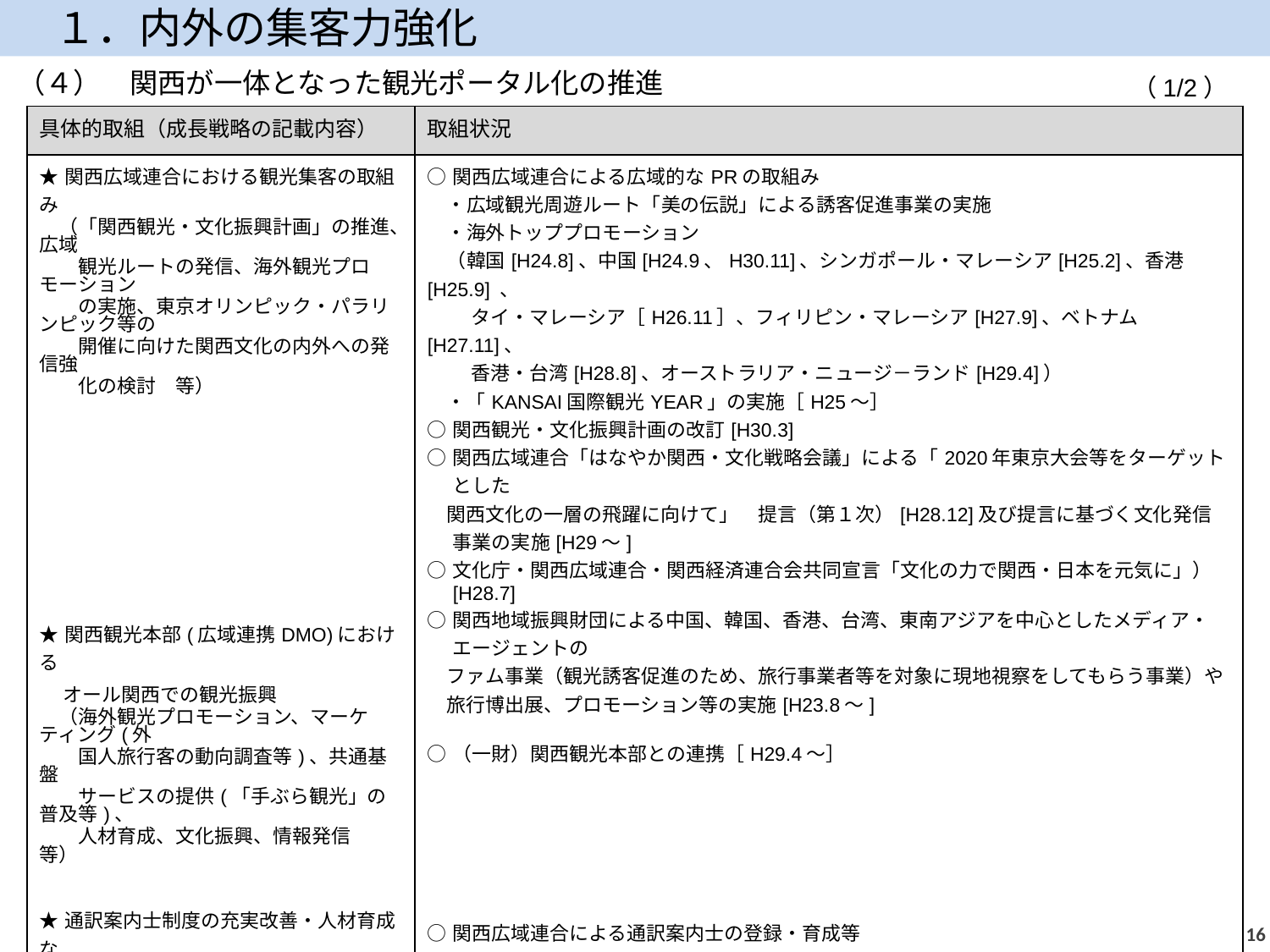

１．内外の集客力強化
（４）　関西が一体となった観光ポータル化の推進
（1/2）
| 具体的取組（成長戦略の記載内容） | 取組状況 |
| --- | --- |
| ★関西広域連合における観光集客の取組み 　（「関西観光・文化振興計画」の推進、広域 　　観光ルートの発信、海外観光プロモーション 　　の実施、東京オリンピック・パラリンピック等の 　　開催に向けた関西文化の内外への発信強 　　化の検討　等） ★関西観光本部(広域連携DMO)における 　 オール関西での観光振興 　（海外観光プロモーション、マーケティング(外 　　国人旅行客の動向調査等)、共通基盤 　　サービスの提供(「手ぶら観光」の普及等)、　 　　人材育成、文化振興、情報発信　等） ★通訳案内士制度の充実改善・人材育成な 　 どによる訪日外国人に対するサービス向上 　（通訳案内士を育成するための研修の実施　 　　等） | ○関西広域連合による広域的なPRの取組み 　・広域観光周遊ルート「美の伝説」による誘客促進事業の実施 　・海外トッププロモーション 　（韓国[H24.8]、中国[H24.9、H30.11]、シンガポール・マレーシア[H25.2]、香港[H25.9] 、 　　 タイ・マレーシア［H26.11］、フィリピン・マレーシア[H27.9]、ベトナム[H27.11]、 　　 香港・台湾[H28.8]、オーストラリア・ニュージ－ランド[H29.4]） 　・「KANSAI国際観光YEAR」の実施［H25～］ ○関西観光・文化振興計画の改訂[H30.3] ○関西広域連合「はなやか関西・文化戦略会議」による「2020年東京大会等をターゲットとした 関西文化の一層の飛躍に向けて」　提言（第１次）[H28.12]及び提言に基づく文化発信事業の実施[H29～] ○文化庁・関西広域連合・関西経済連合会共同宣言「文化の力で関西・日本を元気に」）[H28.7] ○関西地域振興財団による中国、韓国、香港、台湾、東南アジアを中心としたメディア・エージェントの ファム事業（観光誘客促進のため、旅行事業者等を対象に現地視察をしてもらう事業）や 旅行博出展、プロモーション等の実施[H23.8～] ○（一財）関西観光本部との連携［H29.4～］ ○関西広域連合による通訳案内士の登録・育成等 　・関西広域連合に登録している通訳案内士向けに品位の保持、資質の向上等を図ることを目的として　 　　研修を実施[H25~] ○「りんくうタウン・泉佐野市域」地域活性化総合特区による国際医療交流の拠点づくり 　・特区指定[H23.12]、最新の計画認定[H28.6] 　・地域通訳案内士（特区ガイド）の養成研修の実施[H24～] |
16